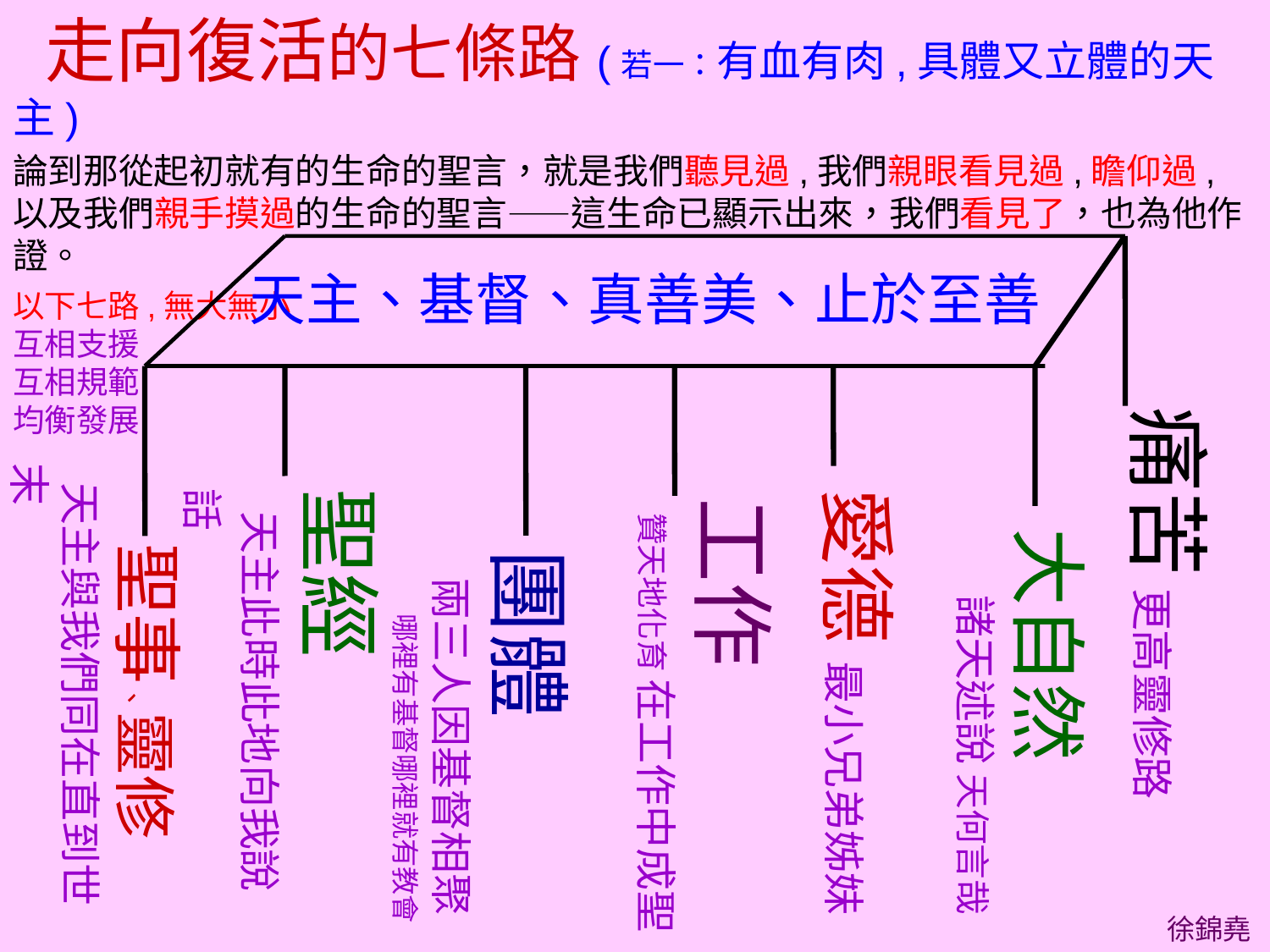

走向復活的七條路(若一：有血有肉,具體又立體的天主)
論到那從起初就有的生命的聖言，就是我們聽見過,我們親眼看見過,瞻仰過,以及我們親手摸過的生命的聖言——這生命已顯示出來，我們看見了，也為他作證。
以下七路,無大無小
互相支援
互相規範
均衡發展

天主、基督、真善美、止於至善

痛苦 更高靈修路
    聖事、靈修
 天主與我們同在直到世末
聖經
 天主此時此地向我說話
愛德 最小兄弟姊妹
工作
 贊天地化育 在工作中成聖
大自然
     諸天述說 天何言哉
團體
  兩三人因基督相聚
        哪裡有基督哪裡就有教會
徐錦堯